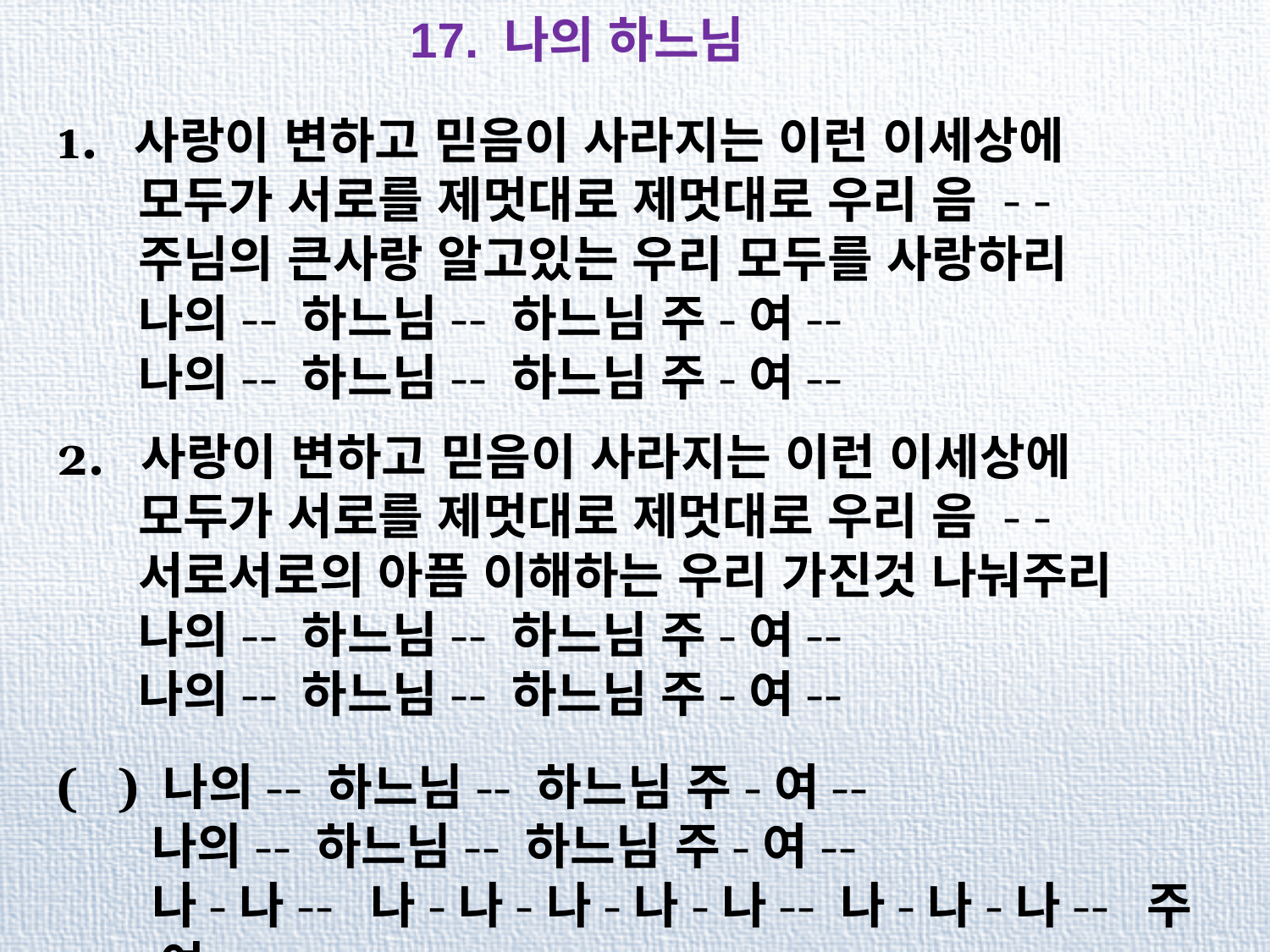

17. 나의 하느님
1.  사랑이 변하고 믿음이 사라지는 이런 이세상에
     모두가 서로를 제멋대로 제멋대로 우리 음 - -
     주님의 큰사랑 알고있는 우리 모두를 사랑하리
     나의-- 하느님-- 하느님 주-여--
     나의-- 하느님-- 하느님 주-여--

2.  사랑이 변하고 믿음이 사라지는 이런 이세상에
     모두가 서로를 제멋대로 제멋대로 우리 음 - -
     서로서로의 아픔 이해하는 우리 가진것 나눠주리
     나의-- 하느님-- 하느님 주-여--
     나의-- 하느님-- 하느님 주-여--

(   ) 나의-- 하느님-- 하느님 주-여--
      나의-- 하느님-- 하느님 주-여--
      나-나--  나-나-나-나-나-- 나-나-나--  주-여--